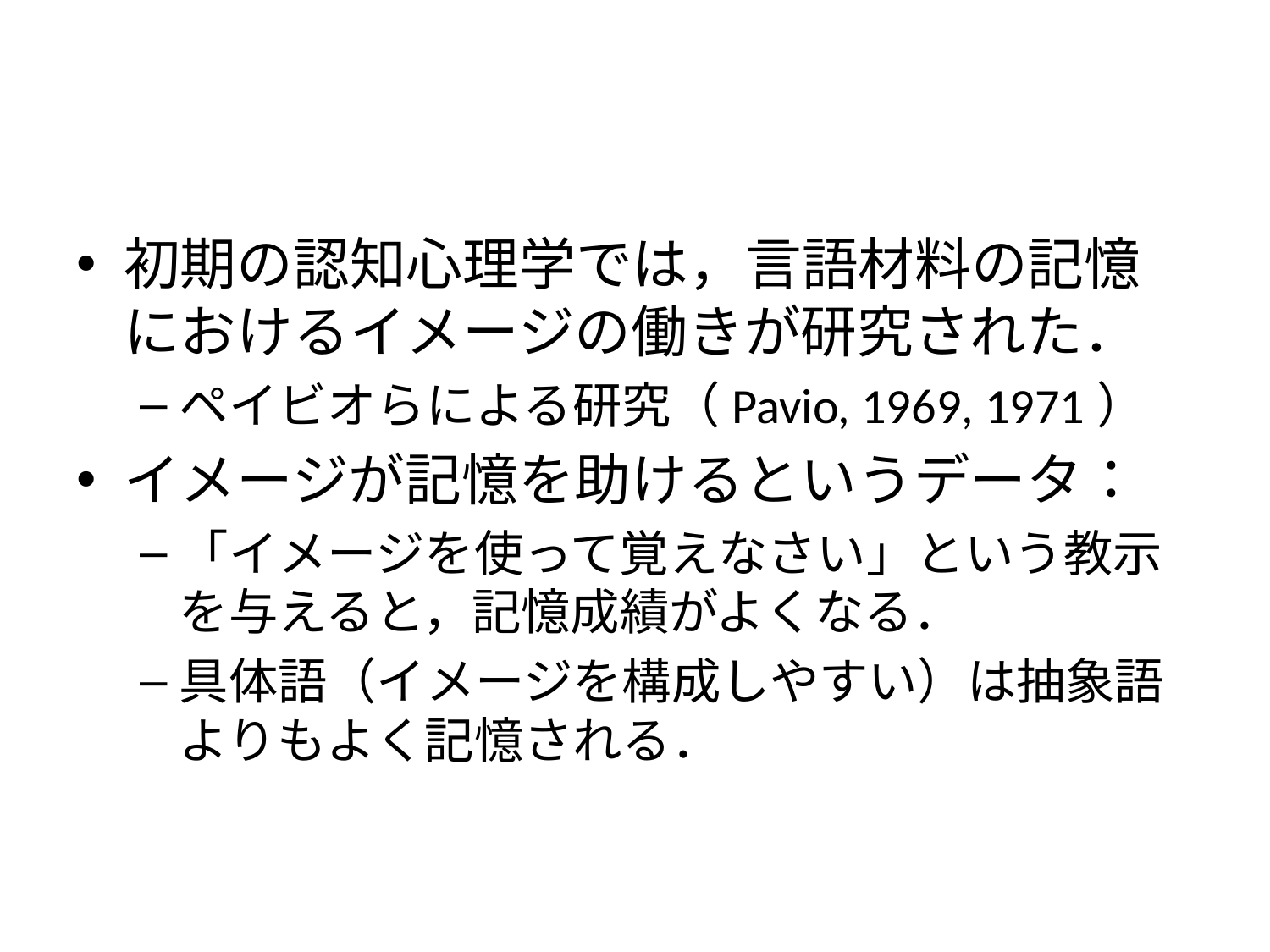

#
初期の認知心理学では，言語材料の記憶におけるイメージの働きが研究された．
ペイビオらによる研究（Pavio, 1969, 1971）
イメージが記憶を助けるというデータ：
「イメージを使って覚えなさい」という教示を与えると，記憶成績がよくなる．
具体語（イメージを構成しやすい）は抽象語よりもよく記憶される．